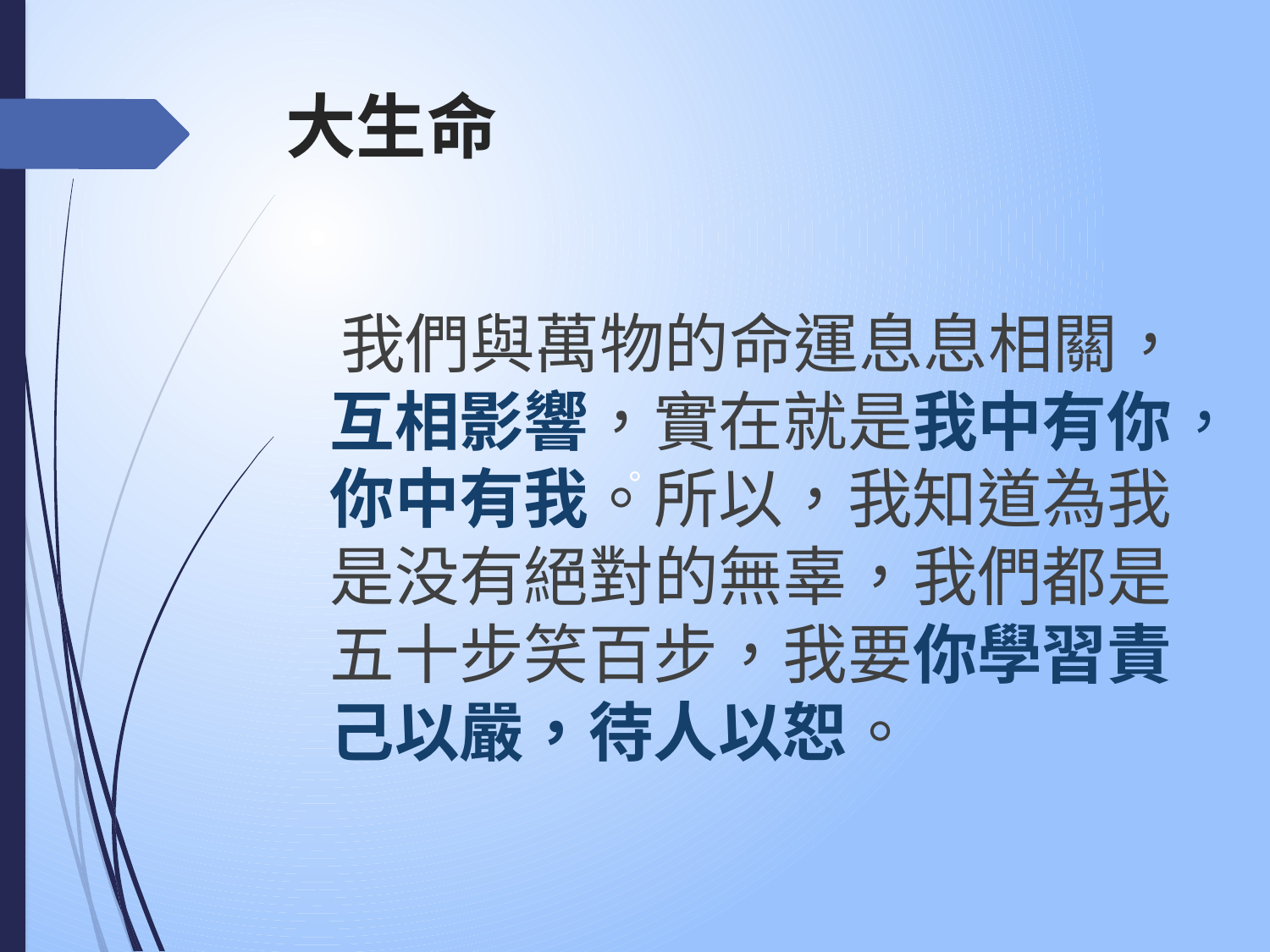

# 大生命
   我們與萬物的命運息息相關，互相影響，實在就是我中有你，你中有我。所以，我知道為我是没有絕對的無辜，我們都是五十步笑百步，我要你學習責己以嚴，待人以恕。
。
。